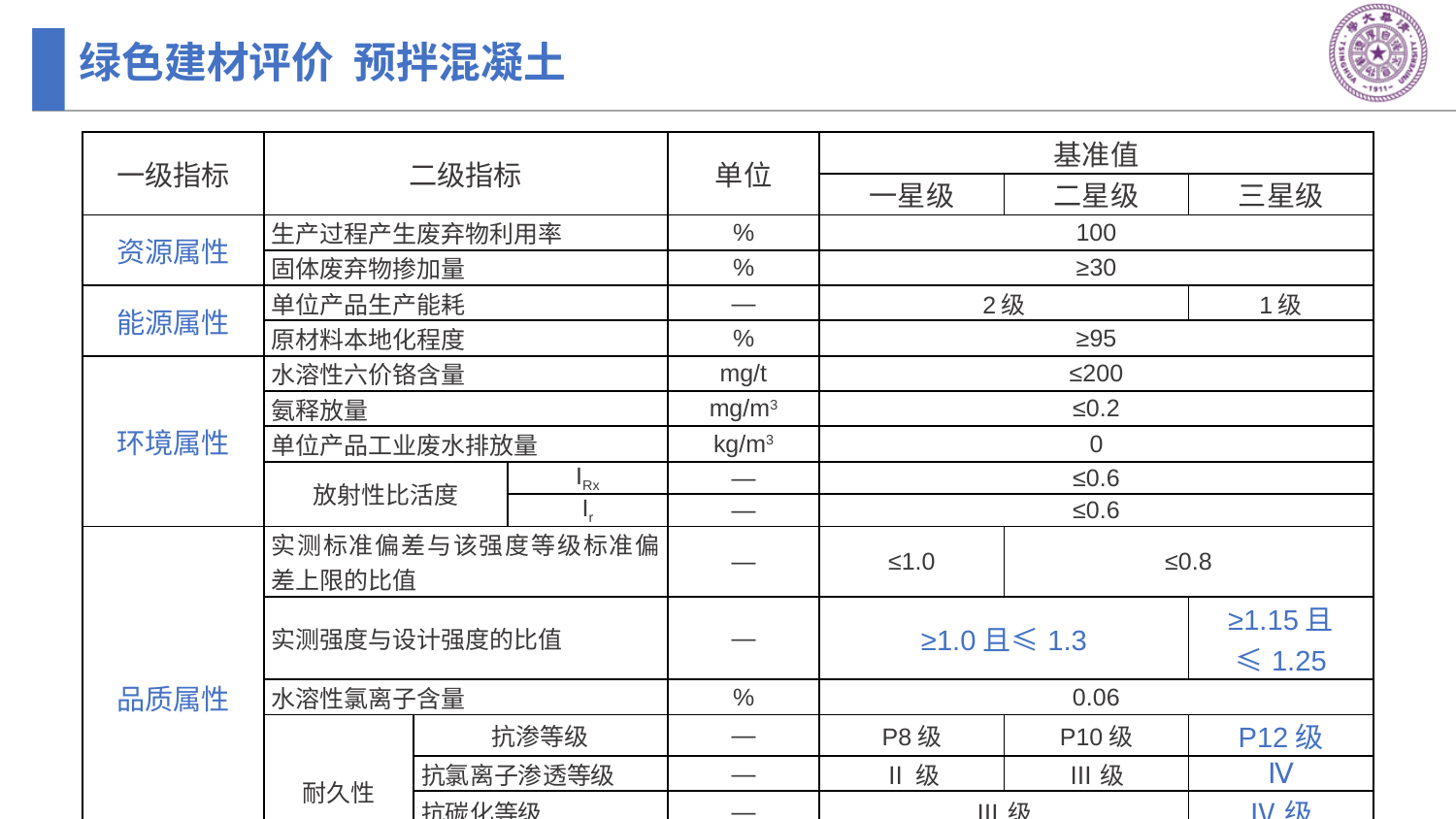

绿色建材评价  预拌混凝土
| 一级指标 | 二级指标 |  |  | 单位 | 基准值 |  |  |
| --- | --- | --- | --- | --- | --- | --- | --- |
|  |  |  |  |  | 一星级 | 二星级 | 三星级 |
| 资源属性 | 生产过程产生废弃物利用率 |  |  | % | 100 |  |  |
|  | 固体废弃物掺加量 |  |  | % | ≥30 |  |  |
| 能源属性 | 单位产品生产能耗 |  |  | — | 2级 |  | 1级 |
|  | 原材料本地化程度 |  |  | % | ≥95 |  |  |
| 环境属性 | 水溶性六价铬含量 |  |  | mg/t | ≤200 |  |  |
|  | 氨释放量 |  |  | mg/m3 | ≤0.2 |  |  |
|  | 单位产品工业废水排放量 |  |  | kg/m3 | 0 |  |  |
|  | 放射性比活度 |  | IRx | — | ≤0.6 |  |  |
|  |  |  | Ir | — | ≤0.6 |  |  |
| 品质属性 | 实测标准偏差与该强度等级标准偏差上限的比值 |  |  | — | ≤1.0 | ≤0.8 |  |
|  | 实测强度与设计强度的比值 |  |  | — | ≥1.0且≤1.3 |  | ≥1.15且≤1.25 |
|  | 水溶性氯离子含量 |  |  | % | 0.06 |  |  |
|  | 耐久性 | 抗渗等级 | 抗渗等级 | — | P8级 | P10级 | P12级 |
|  |  | 抗氯离子渗透等级 | 抗氯离子渗透等级 | — | Ⅱ级 | Ⅲ级 | Ⅳ |
|  |  | 抗碳化等级 | 抗碳化等级 | — | Ⅲ级 |  | Ⅳ级 |
|  |  | 抗冻等级 | 抗冻等级 | — | F300 |  | F400 |